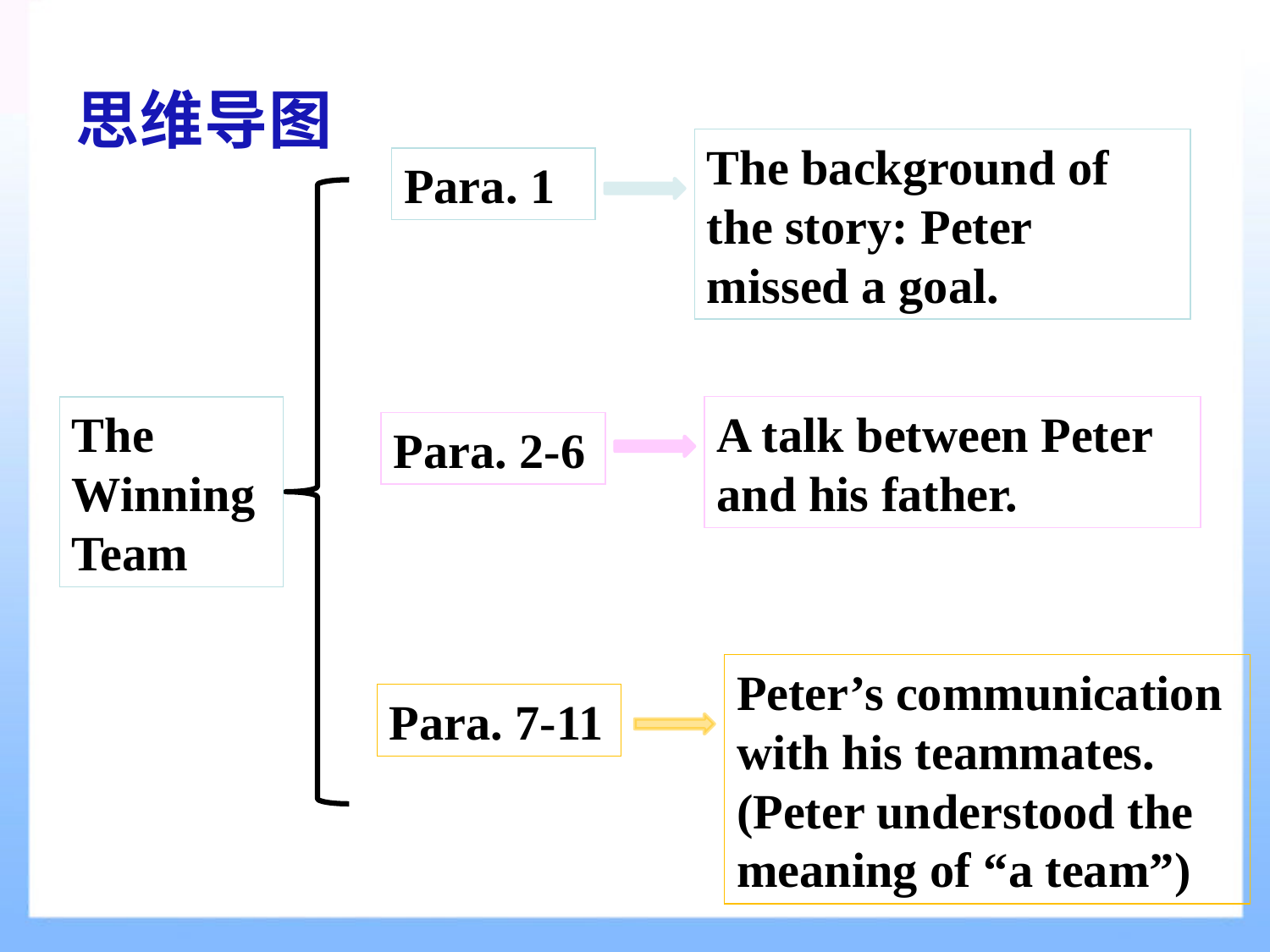

思维导图
The background of the story: Peter missed a goal.
Para. 1

The Winning Team
A talk between Peter and his father.
Para. 2-6

Peter’s communication with his teammates. (Peter understood the meaning of “a team”)
Para. 7-11